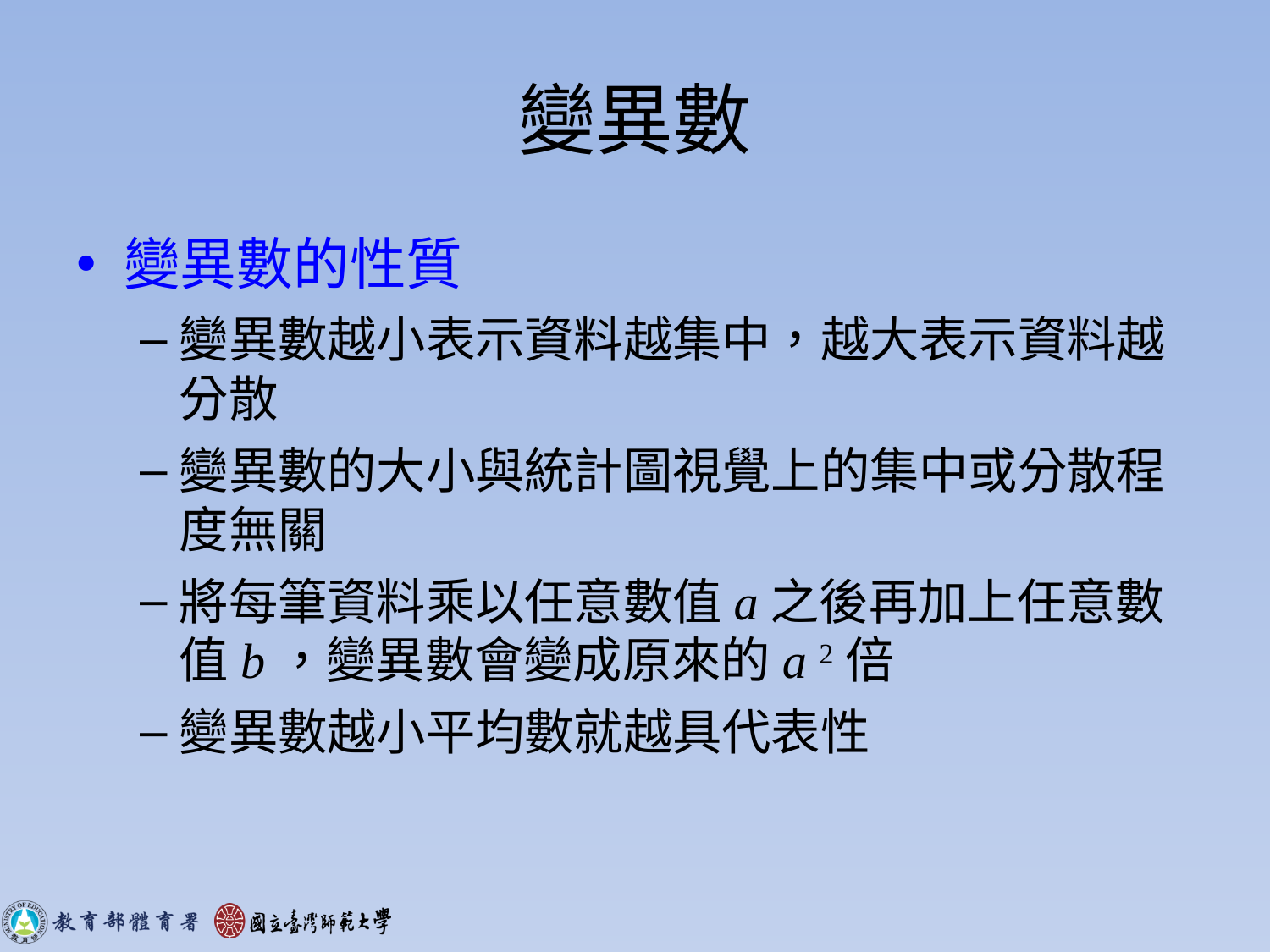

# 變異數
變異數的性質
變異數越小表示資料越集中，越大表示資料越分散
變異數的大小與統計圖視覺上的集中或分散程度無關
將每筆資料乘以任意數值a之後再加上任意數值b，變異數會變成原來的a 2倍
變異數越小平均數就越具代表性